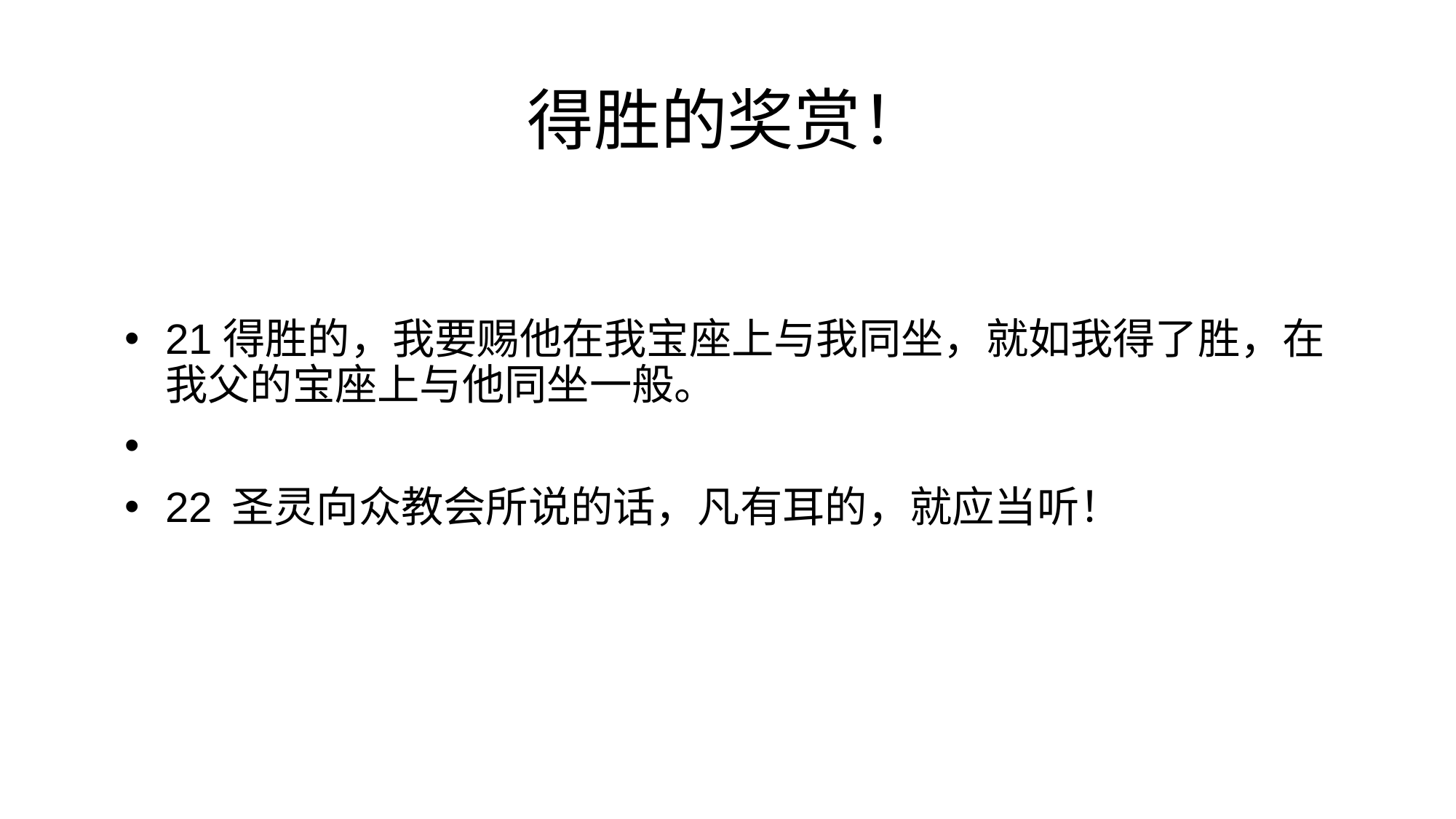

# 得胜的奖赏！
21得胜的，我要赐他在我宝座上与我同坐，就如我得了胜，在我父的宝座上与他同坐一般。

22 圣灵向众教会所说的话，凡有耳的，就应当听！